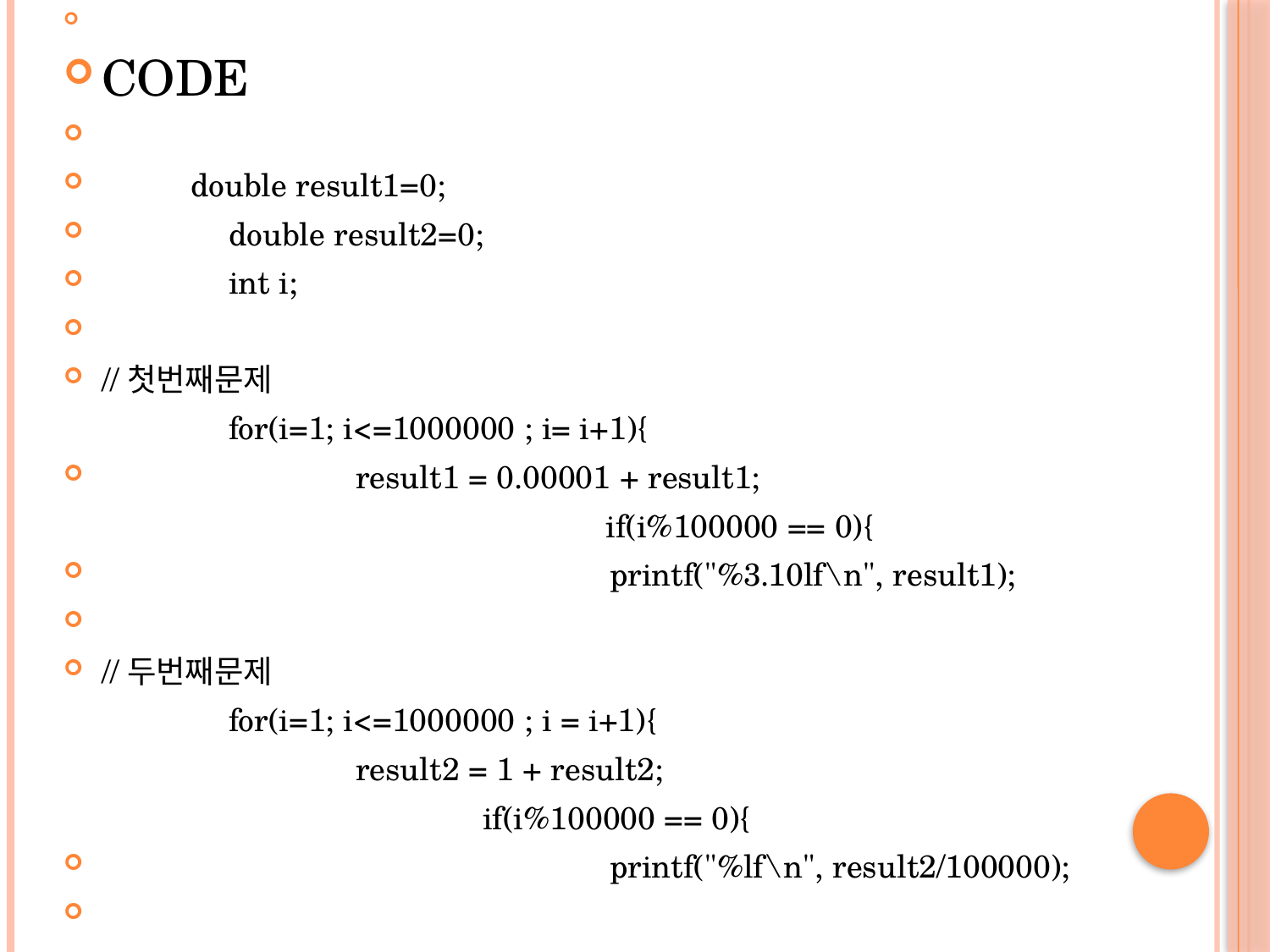

CODE

          double result1=0;
	double result2=0;
	int i;

//첫번째문제
		for(i=1; i<=1000000 ; i= i+1){
		result1 = 0.00001 + result1;
                                                             if(i%100000 == 0){
				printf("%3.10lf\n", result1);

//두번째문제
		for(i=1; i<=1000000 ; i = i+1){
			result2 = 1 + result2;
				if(i%100000 == 0){
				printf("%lf\n", result2/100000);